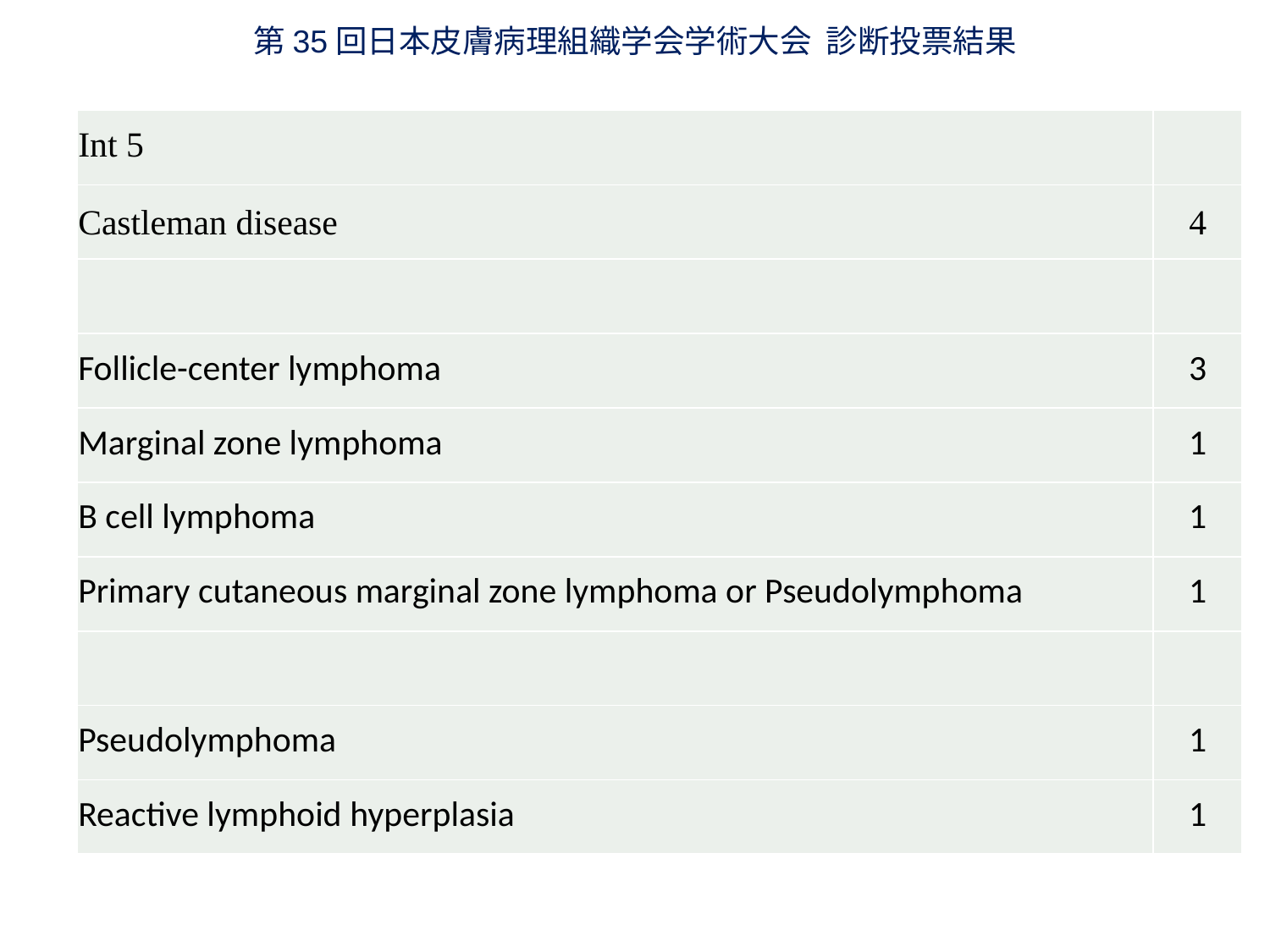

第35回日本皮膚病理組織学会学術大会  診断投票結果
| Int 5 |  |
| --- | --- |
| Castleman disease | 4 |
|  |  |
| Follicle-center lymphoma | 3 |
| Marginal zone lymphoma | 1 |
| B cell lymphoma | 1 |
| Primary cutaneous marginal zone lymphoma or Pseudolymphoma | 1 |
|  |  |
| Pseudolymphoma | 1 |
| Reactive lymphoid hyperplasia | 1 |